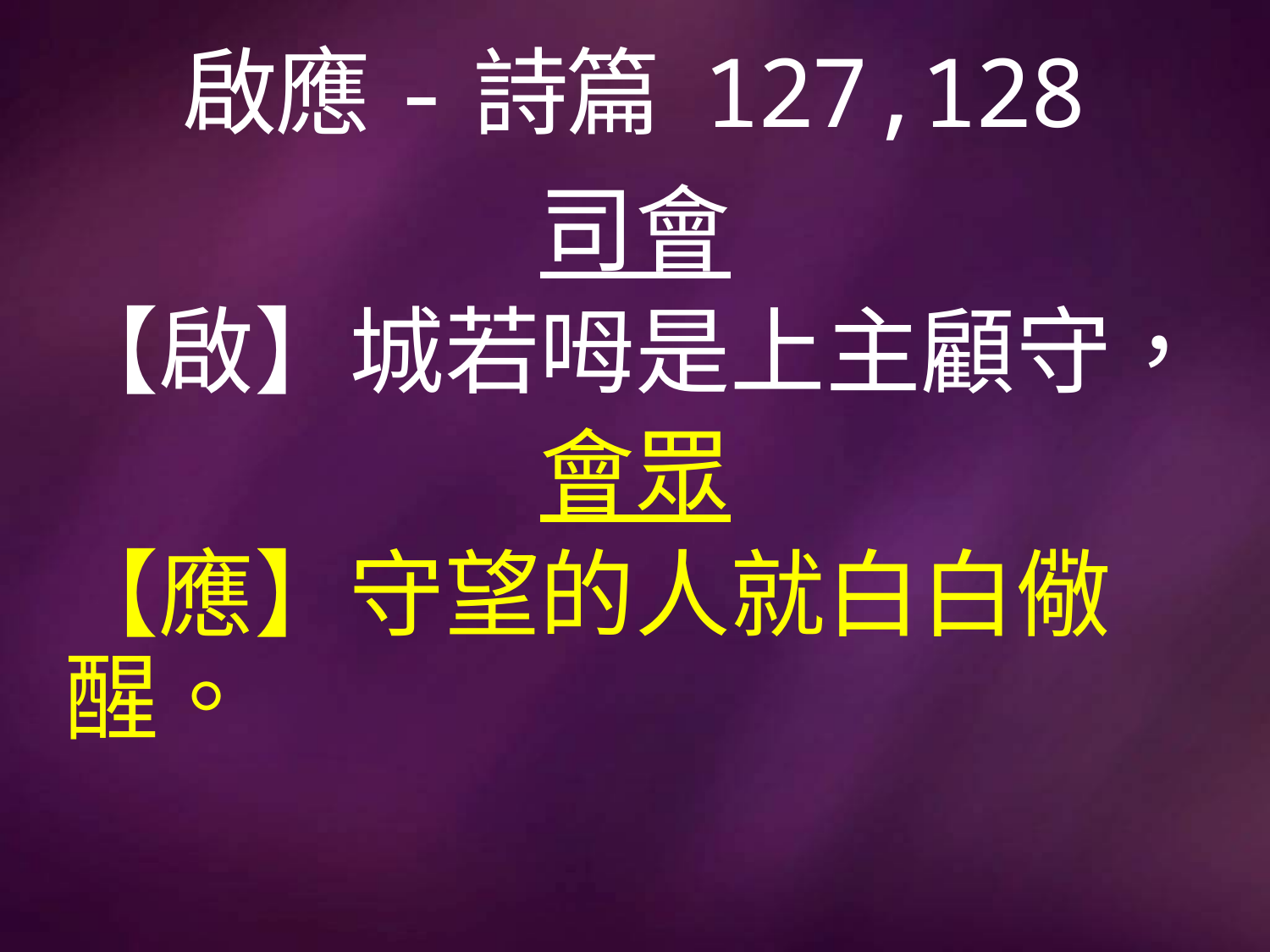

# 啟應-詩篇 127,128
司會
【啟】城若呣是上主顧守，
會眾
【應】守望的人就白白儆醒。